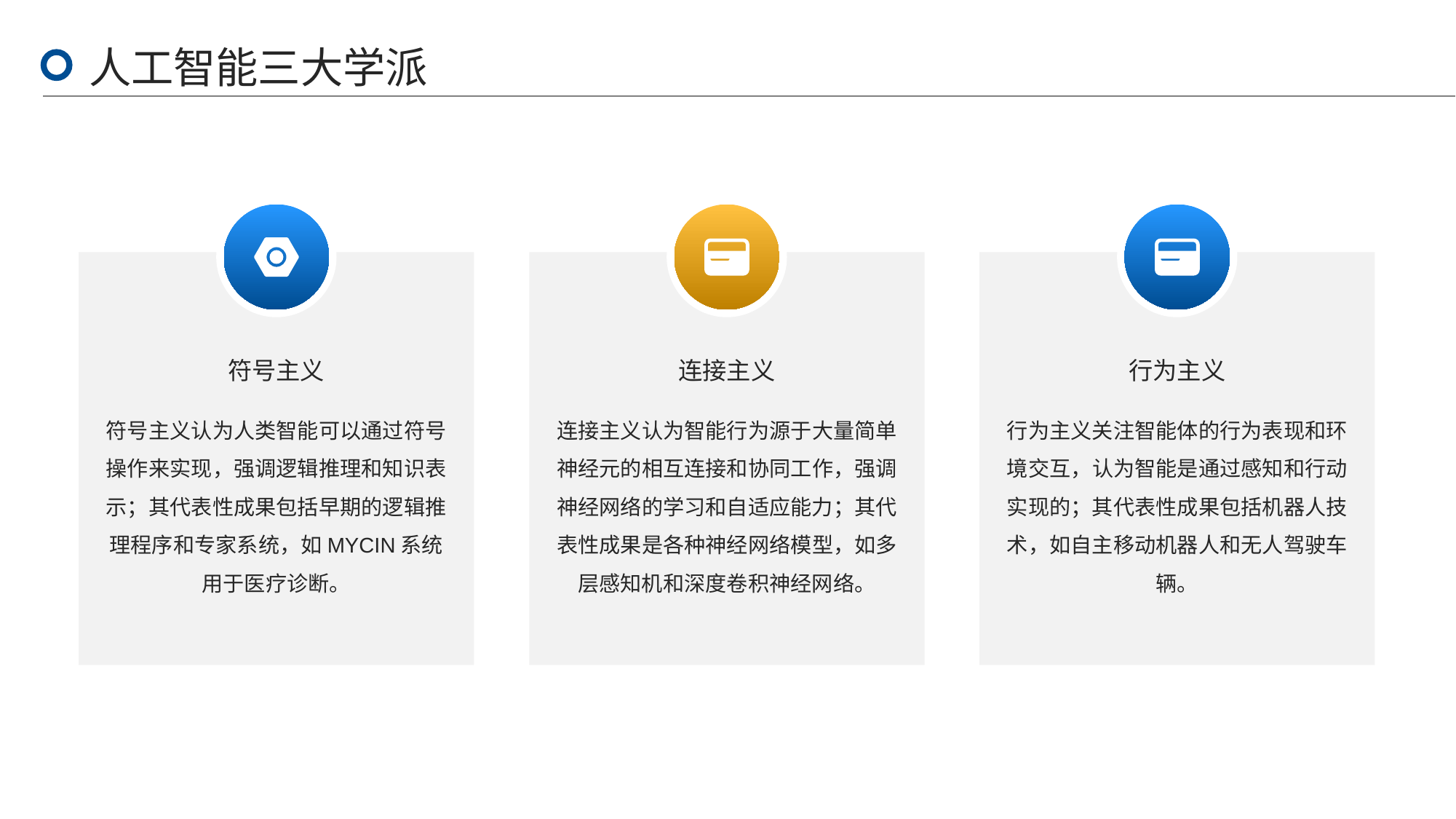

人工智能三大学派

符号主义
连接主义
行为主义
符号主义认为人类智能可以通过符号操作来实现，强调逻辑推理和知识表示；其代表性成果包括早期的逻辑推理程序和专家系统，如MYCIN系统用于医疗诊断。
连接主义认为智能行为源于大量简单神经元的相互连接和协同工作，强调神经网络的学习和自适应能力；其代表性成果是各种神经网络模型，如多层感知机和深度卷积神经网络。
行为主义关注智能体的行为表现和环境交互，认为智能是通过感知和行动实现的；其代表性成果包括机器人技术，如自主移动机器人和无人驾驶车辆。